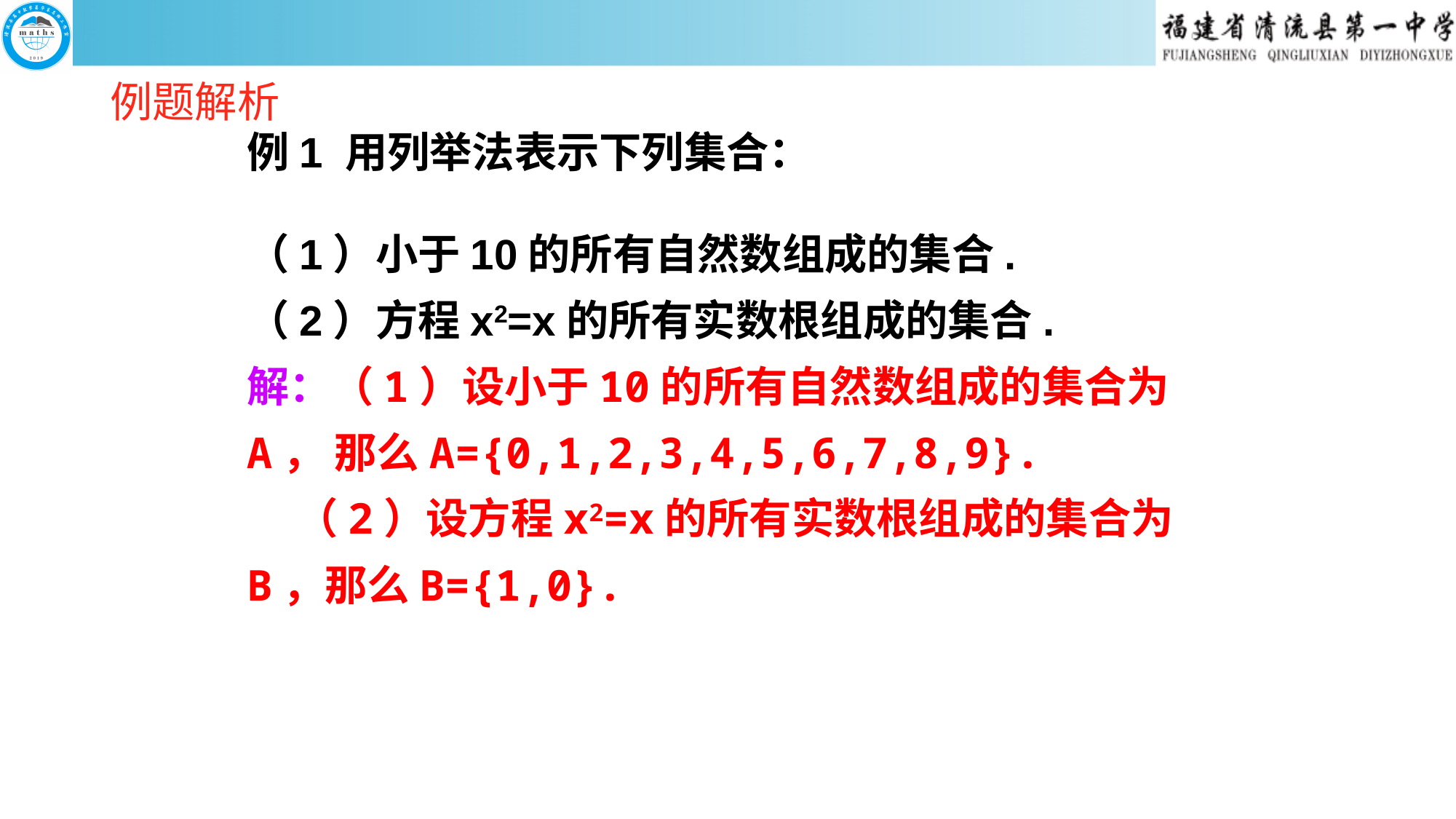

例题解析
例1 用列举法表示下列集合：
（1）小于10的所有自然数组成的集合.
（2）方程x2=x的所有实数根组成的集合.
解：（1）设小于10的所有自然数组成的集合为A， 那么A={0,1,2,3,4,5,6,7,8,9}.
    （2）设方程x2=x的所有实数根组成的集合为B，那么B={1,0}.